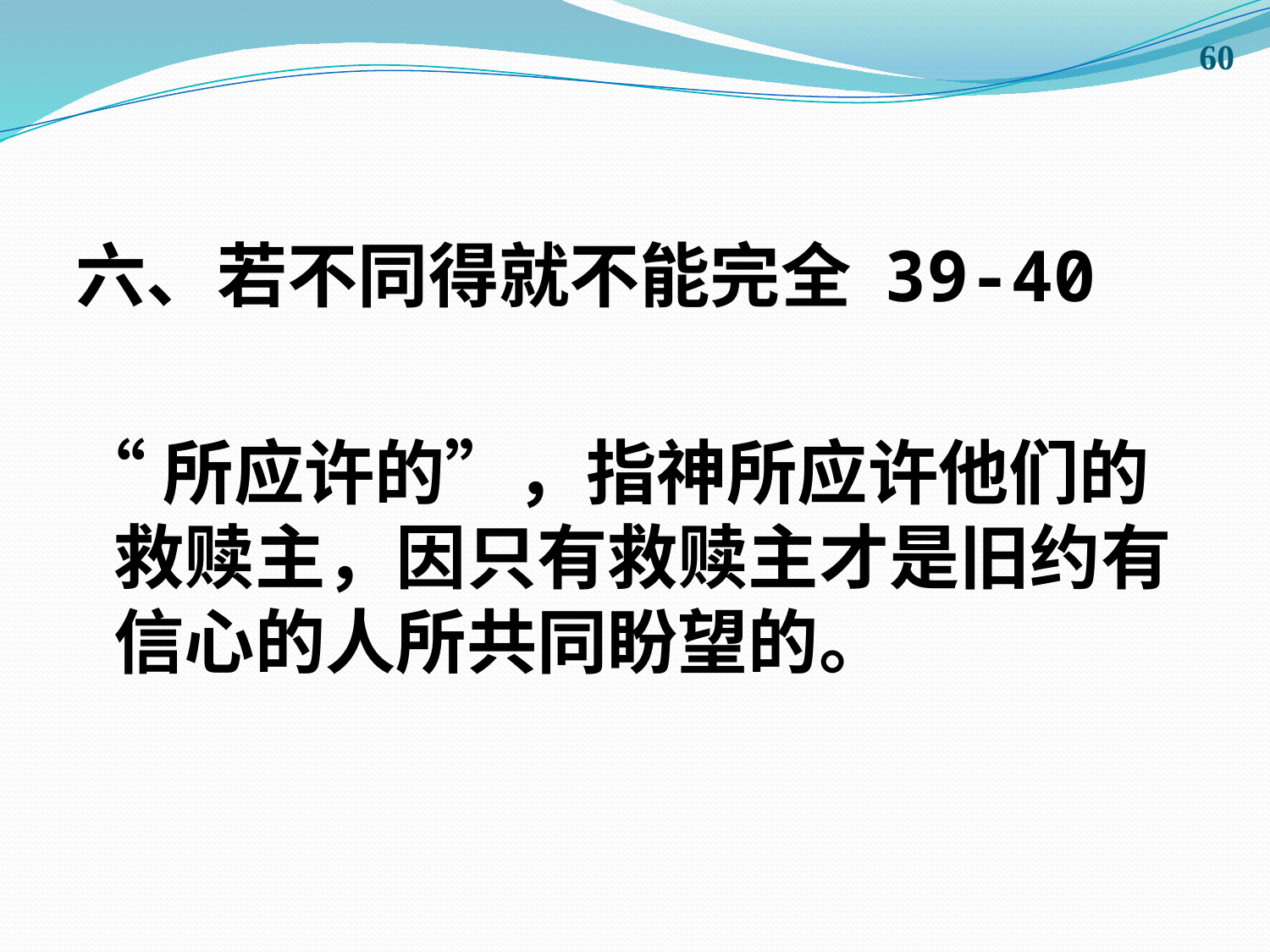

60

六、若不同得就不能完全 39-40

“所应许的”，指神所应许他们的救赎主，因只有救赎主才是旧约有信心的人所共同盼望的。